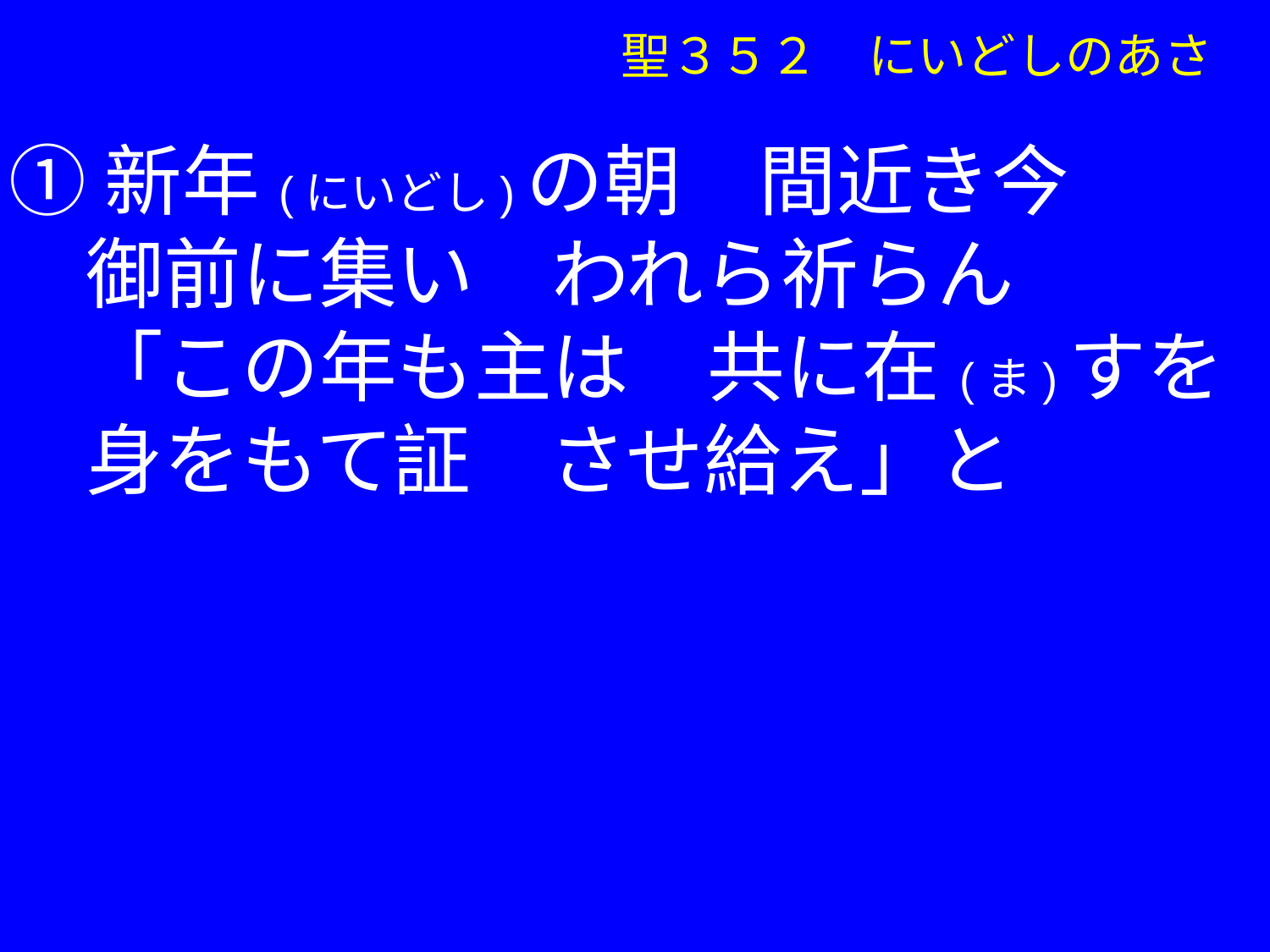

聖３５２　にいどしのあさ
①新年(にいどし)の朝　間近き今
　御前に集い　われら祈らん
　「この年も主は　共に在(ま)すを
　身をもて証　させ給え」と